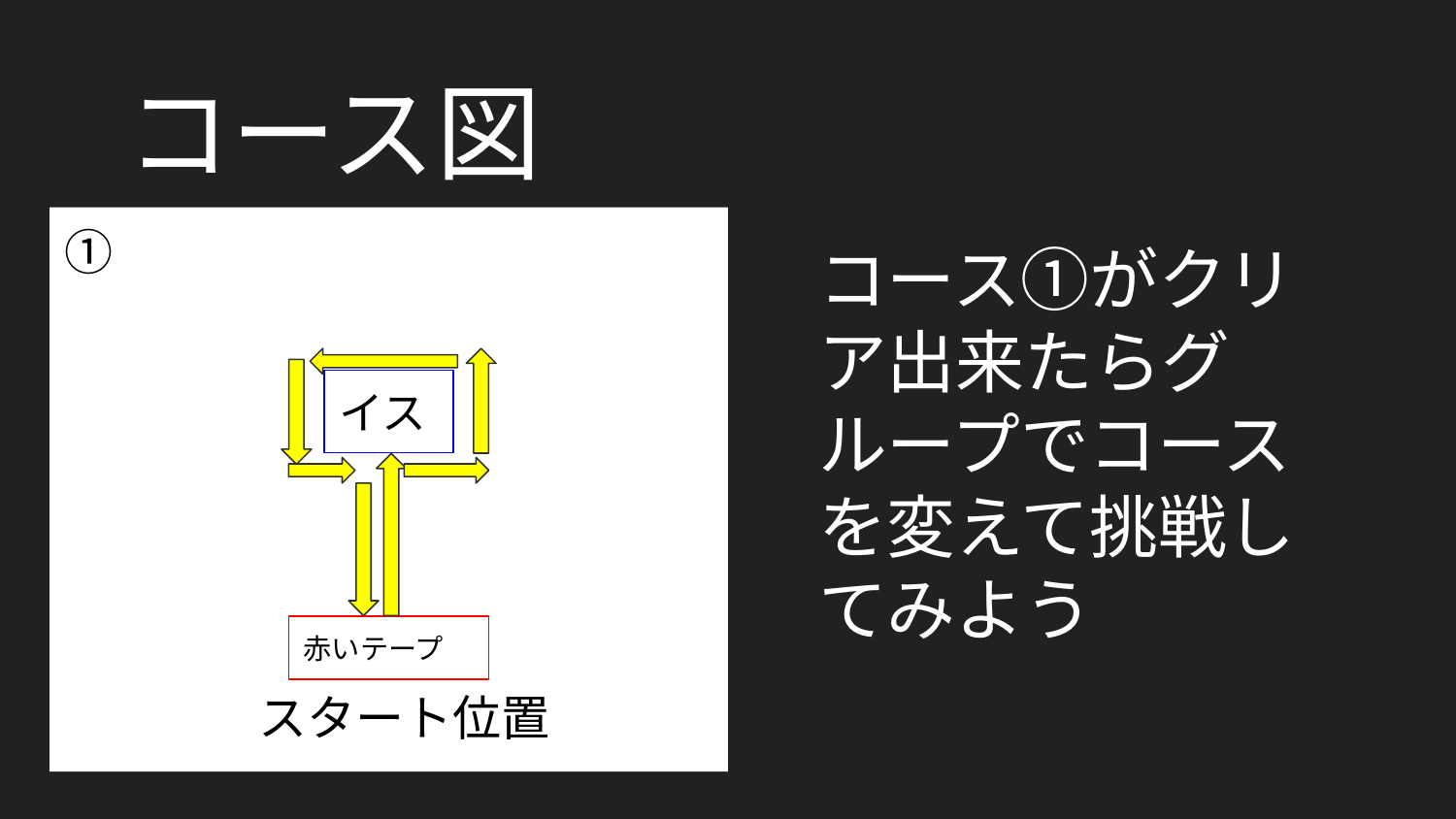

# コース図
①

　　　　スタート位置
コース①がクリア出来たらグループでコースを変えて挑戦してみよう

イス

赤いテープ